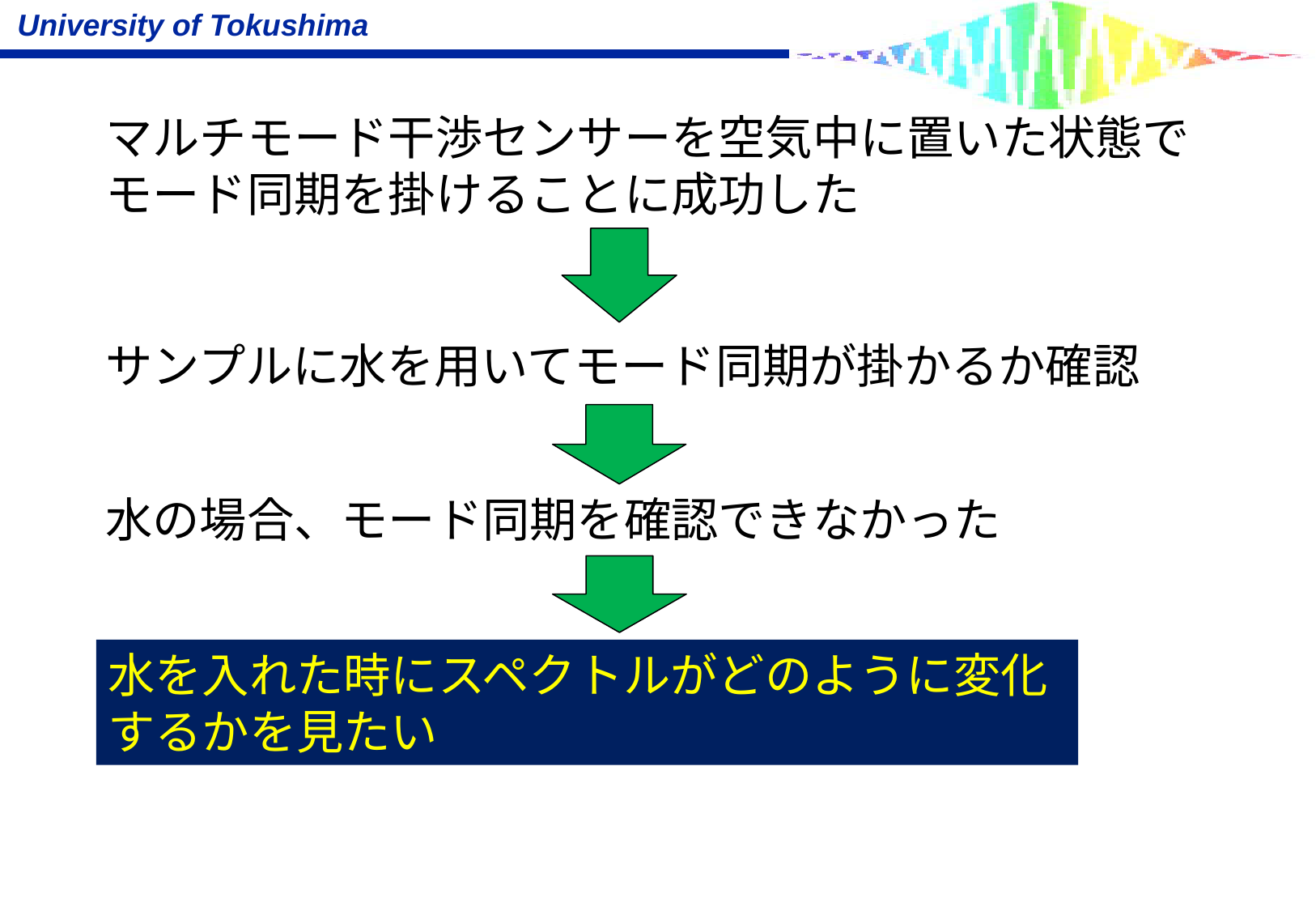

マルチモード干渉センサーを空気中に置いた状態でモード同期を掛けることに成功した

サンプルに水を用いてモード同期が掛かるか確認

水の場合、モード同期を確認できなかった

水を入れた時にスペクトルがどのように変化するかを見たい